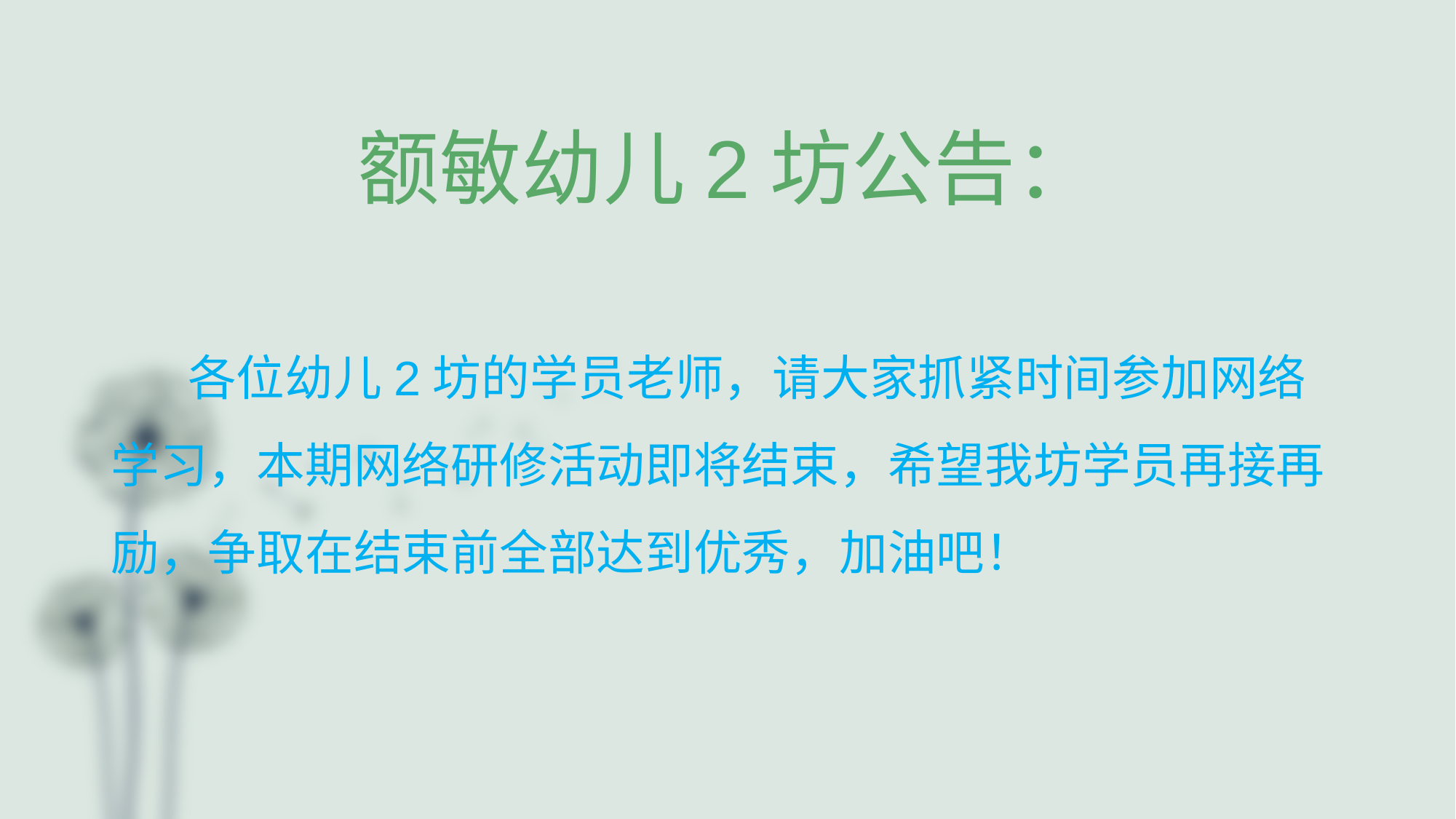

额敏幼儿2坊公告：

      各位幼儿2坊的学员老师，请大家抓紧时间参加网络学习，本期网络研修活动即将结束，希望我坊学员再接再励，争取在结束前全部达到优秀，加油吧！